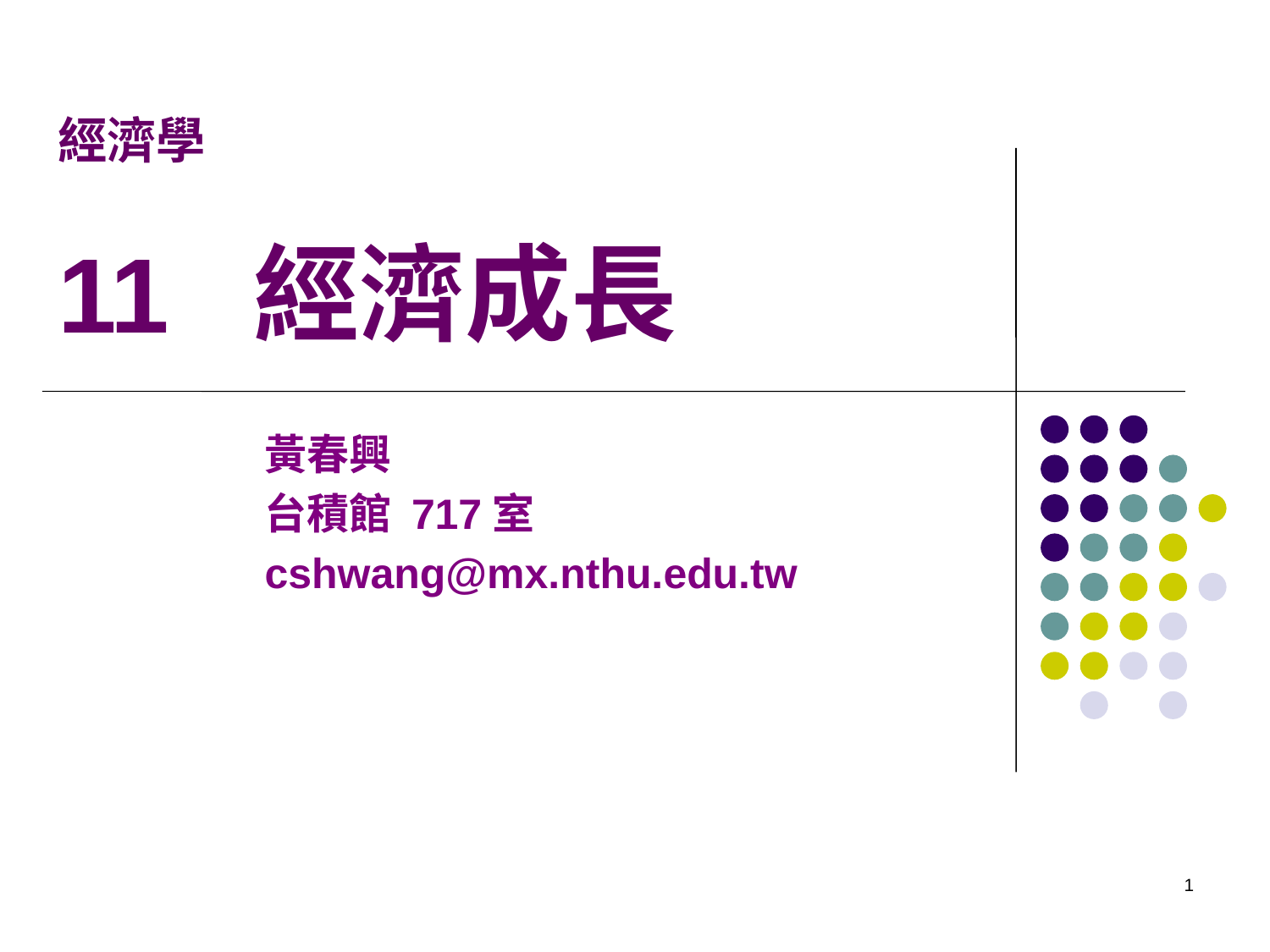

# 經濟學 11  經濟成長
黃春興
台積館 717室
cshwang@mx.nthu.edu.tw
1